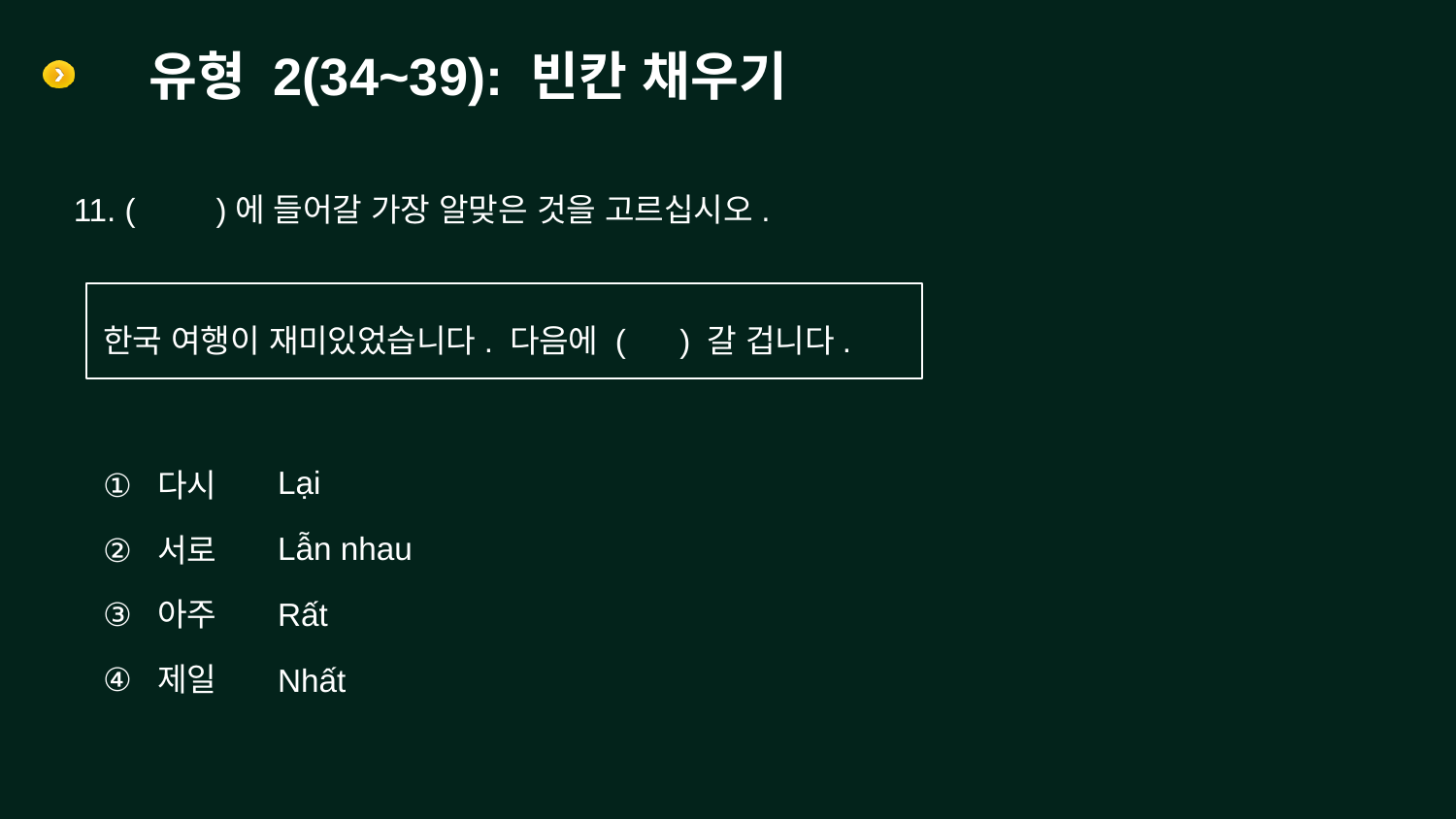

# 유형 2(34~39): 빈칸 채우기
11. (         )에 들어갈 가장 알맞은 것을 고르십시오.
한국 여행이 재미있었습니다. 다음에 (      ) 갈 겁니다.
Lại
Lẫn nhau
Rất
Nhất
다시
서로
아주
제일